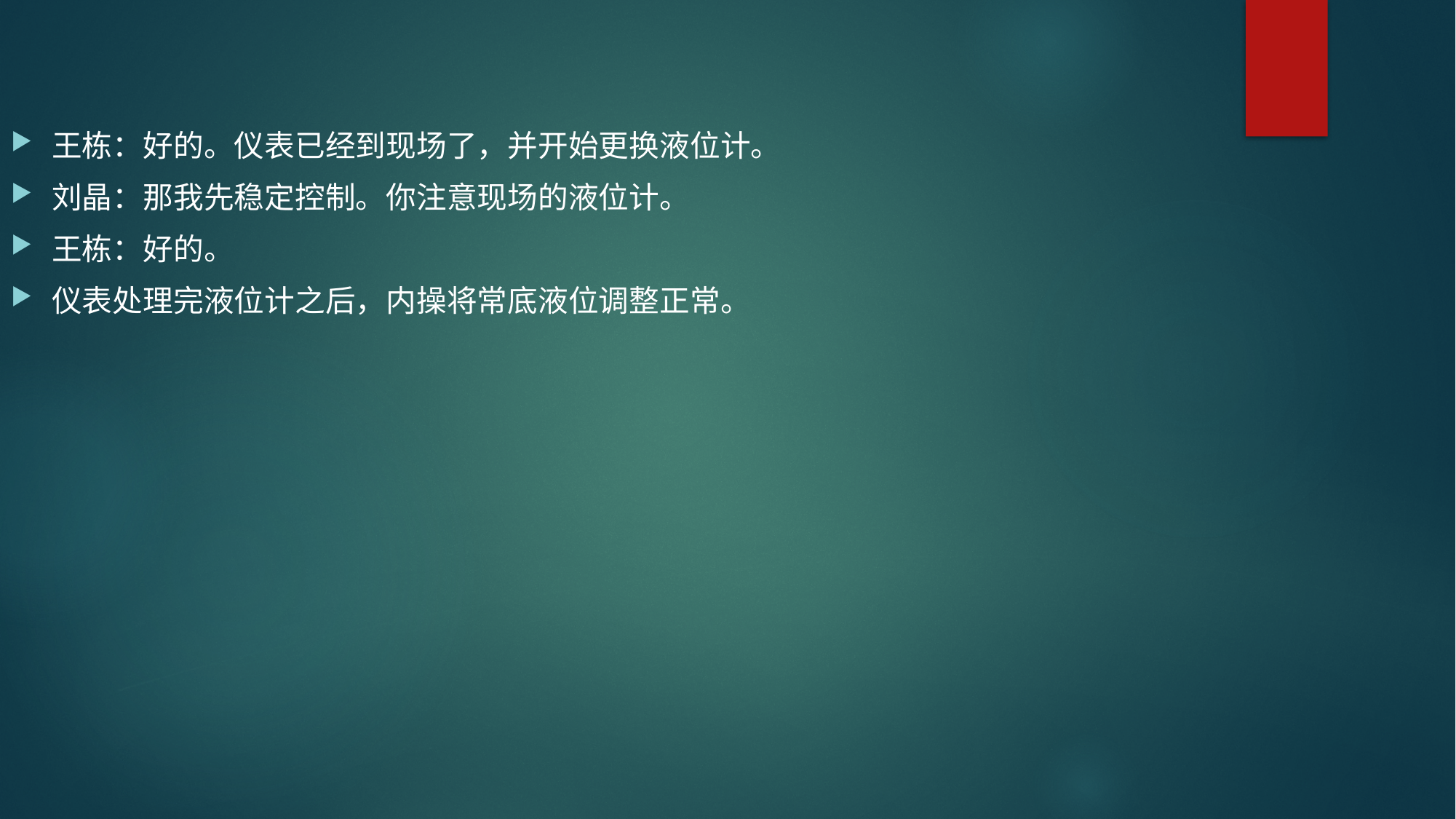

王栋：好的。仪表已经到现场了，并开始更换液位计。
刘晶：那我先稳定控制。你注意现场的液位计。
王栋：好的。
仪表处理完液位计之后，内操将常底液位调整正常。